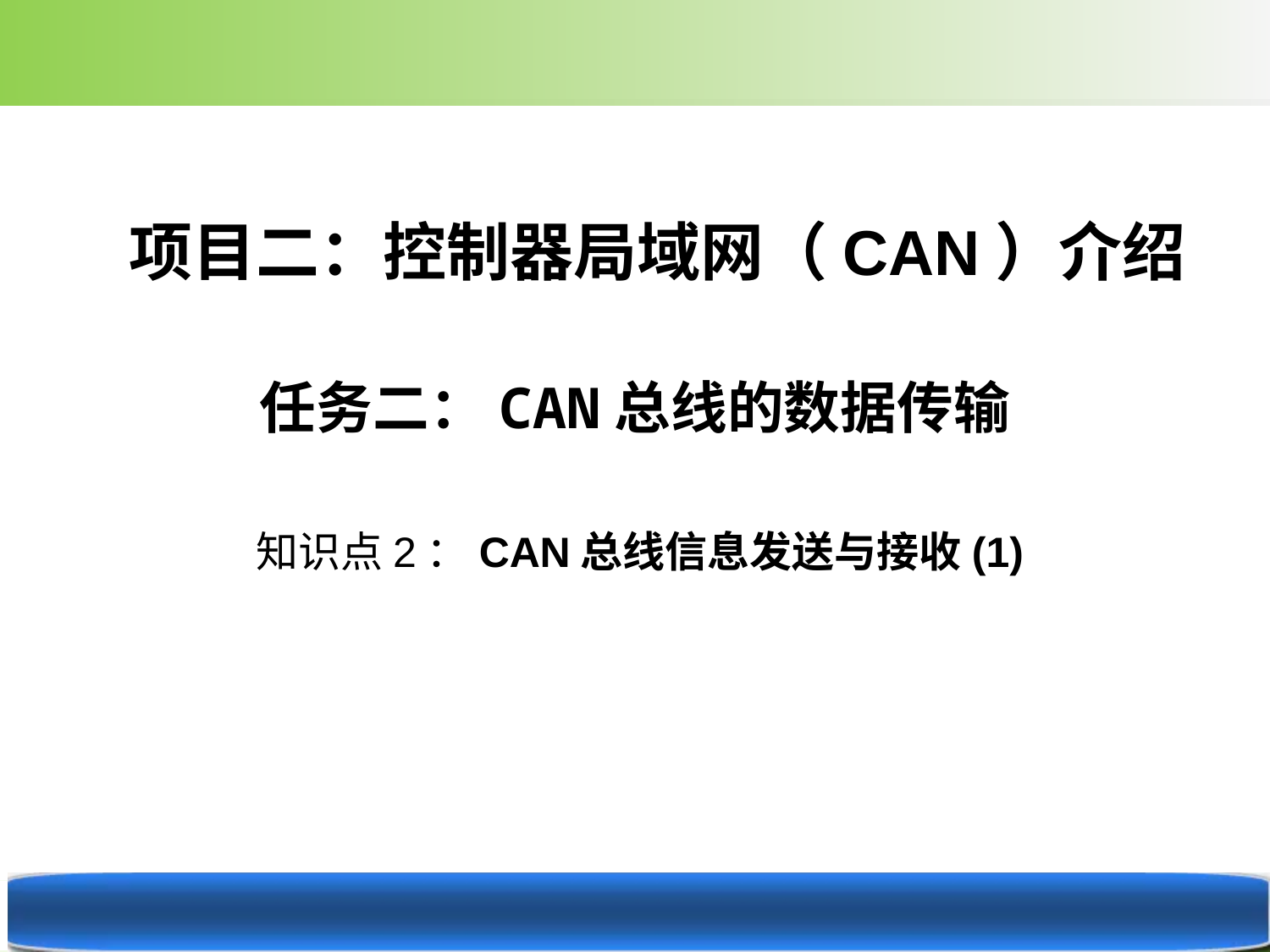

项目二：控制器局域网（CAN）介绍

任务二：CAN总线的数据传输
知识点2：CAN总线信息发送与接收(1)